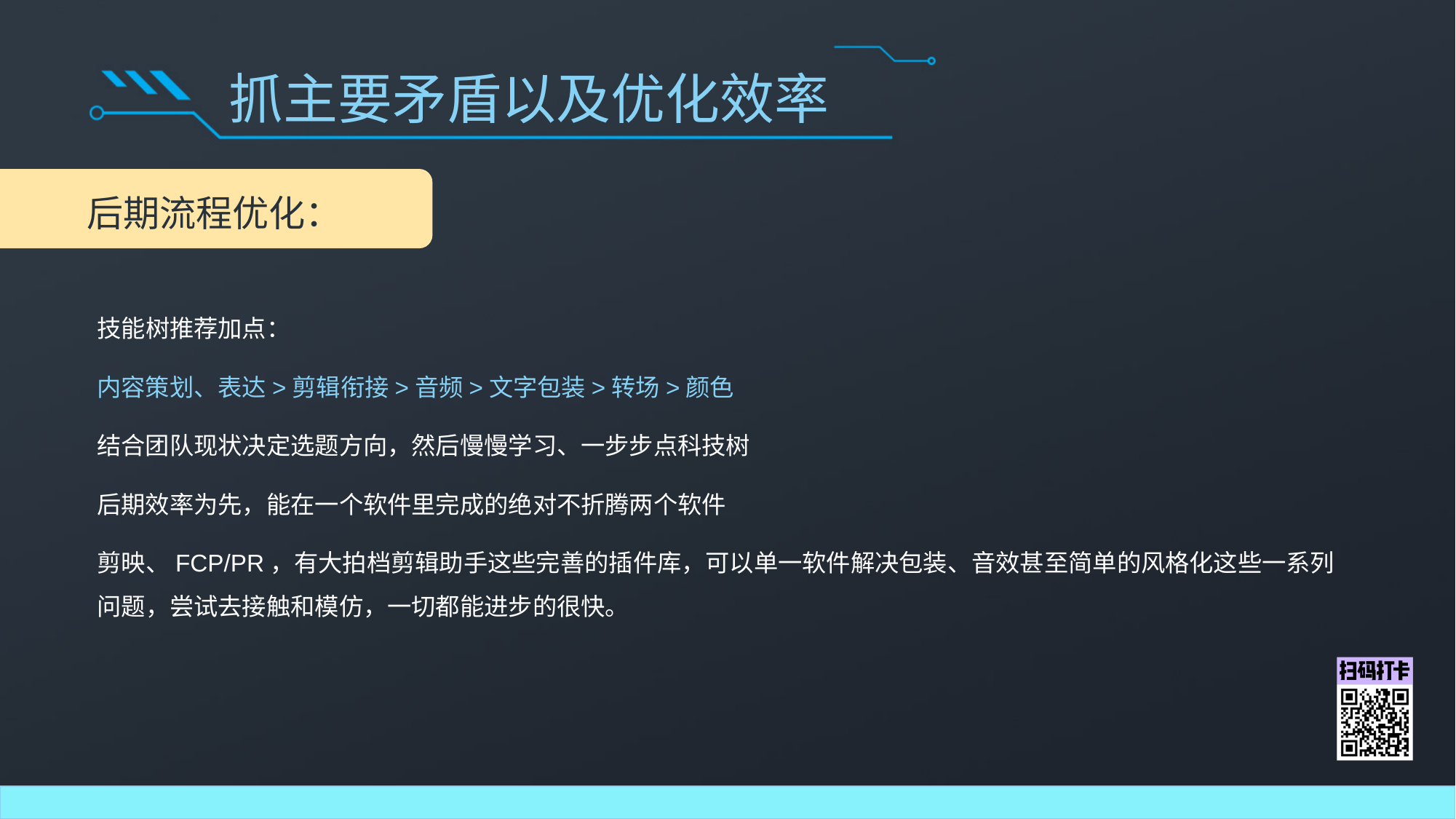

抓主要矛盾以及优化效率

后期流程优化：
技能树推荐加点：
内容策划、表达>剪辑衔接>音频>文字包装>转场>颜色
结合团队现状决定选题方向，然后慢慢学习、一步步点科技树
后期效率为先，能在一个软件里完成的绝对不折腾两个软件
剪映、FCP/PR，有大拍档剪辑助手这些完善的插件库，可以单一软件解决包装、音效甚至简单的风格化这些一系列问题，尝试去接触和模仿，一切都能进步的很快。